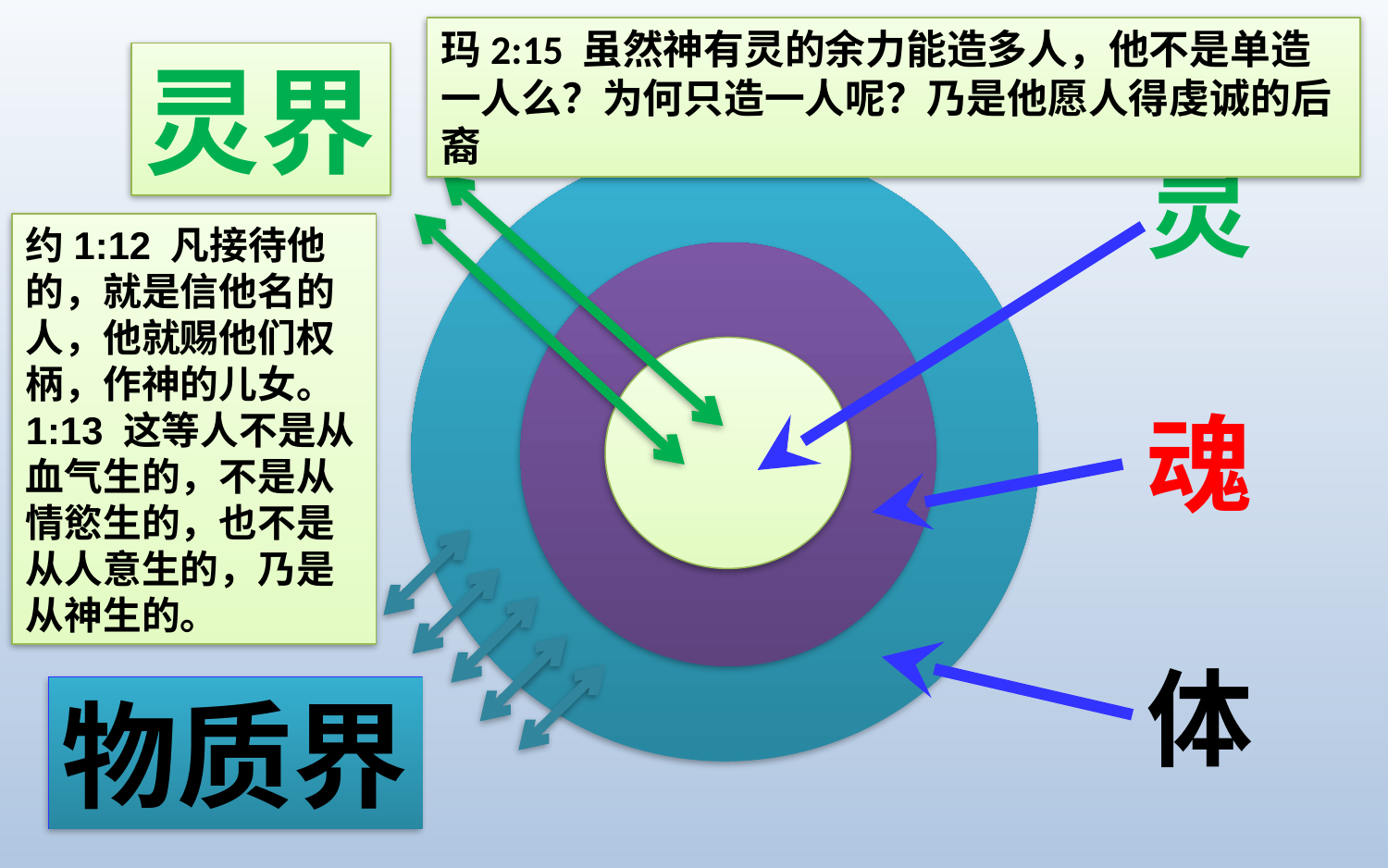

玛2:15 虽然神有灵的余力能造多人，他不是单造一人么？为何只造一人呢？乃是他愿人得虔诚的后裔
灵界
灵

魂

体

约1:12 凡接待他的，就是信他名的人，他就赐他们权柄，作神的儿女。1:13 这等人不是从血气生的，不是从情慾生的，也不是从人意生的，乃是从神生的。

物质界